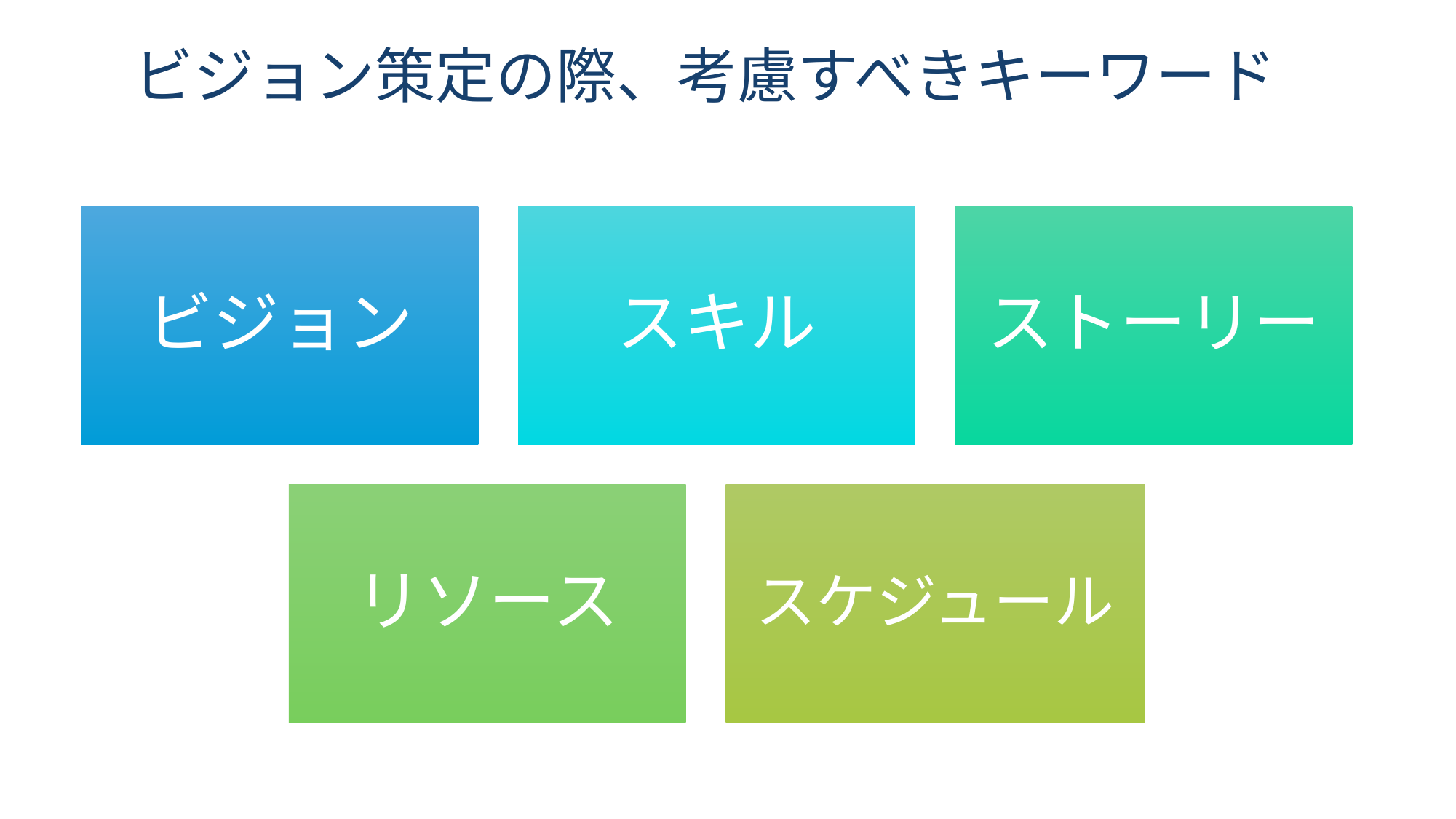

# ビジョン策定の際、考慮すべきキーワード
ビジョン
スキル
ストーリー
リソース
スケジュール